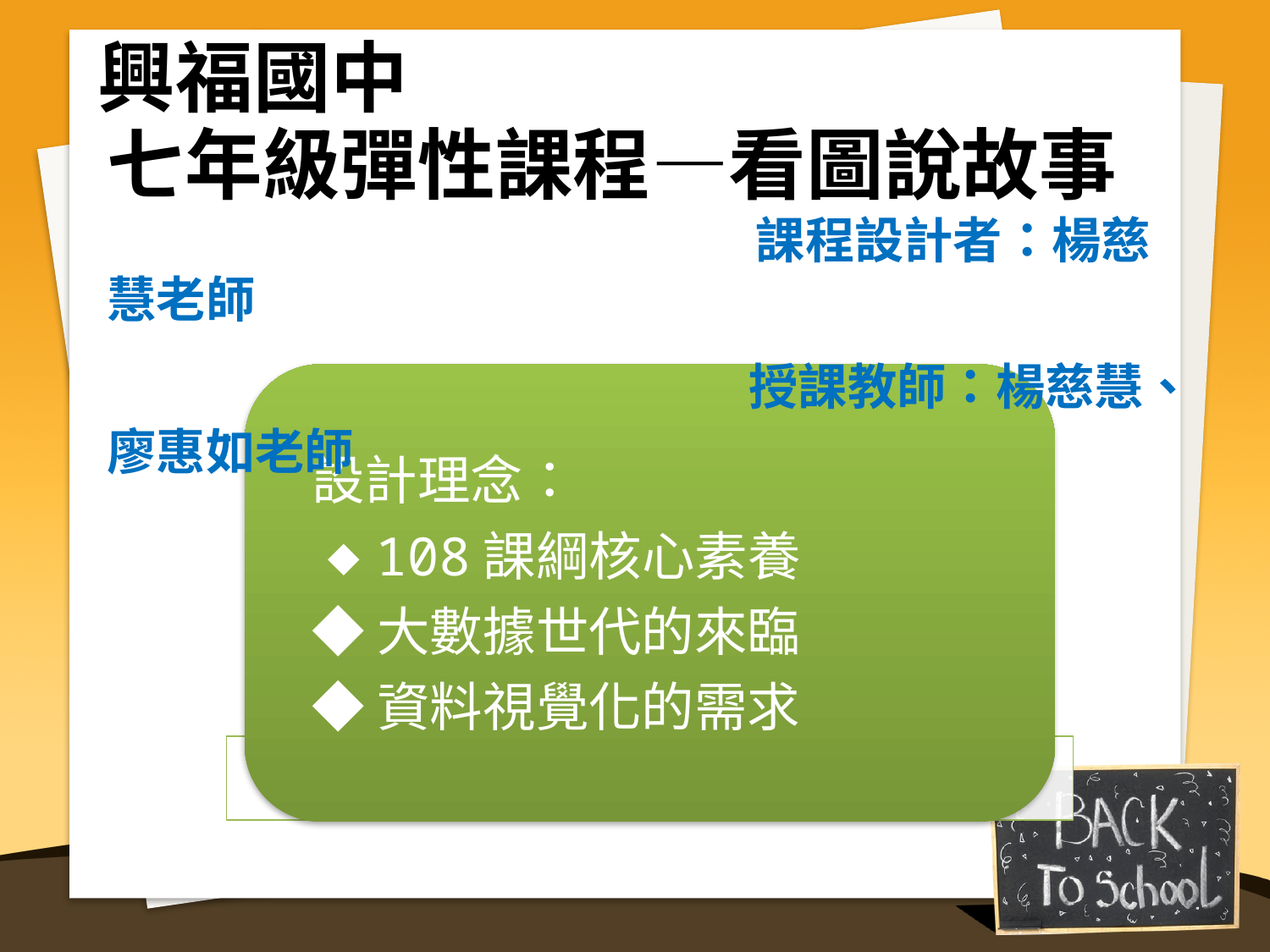

興福國中
七年級彈性課程—看圖說故事
                                    課程設計者：楊慈慧老師
                授課教師：楊慈慧、廖惠如老師

設計理念：
◆108課綱核心素養
◆大數據世代的來臨
◆資料視覺化的需求